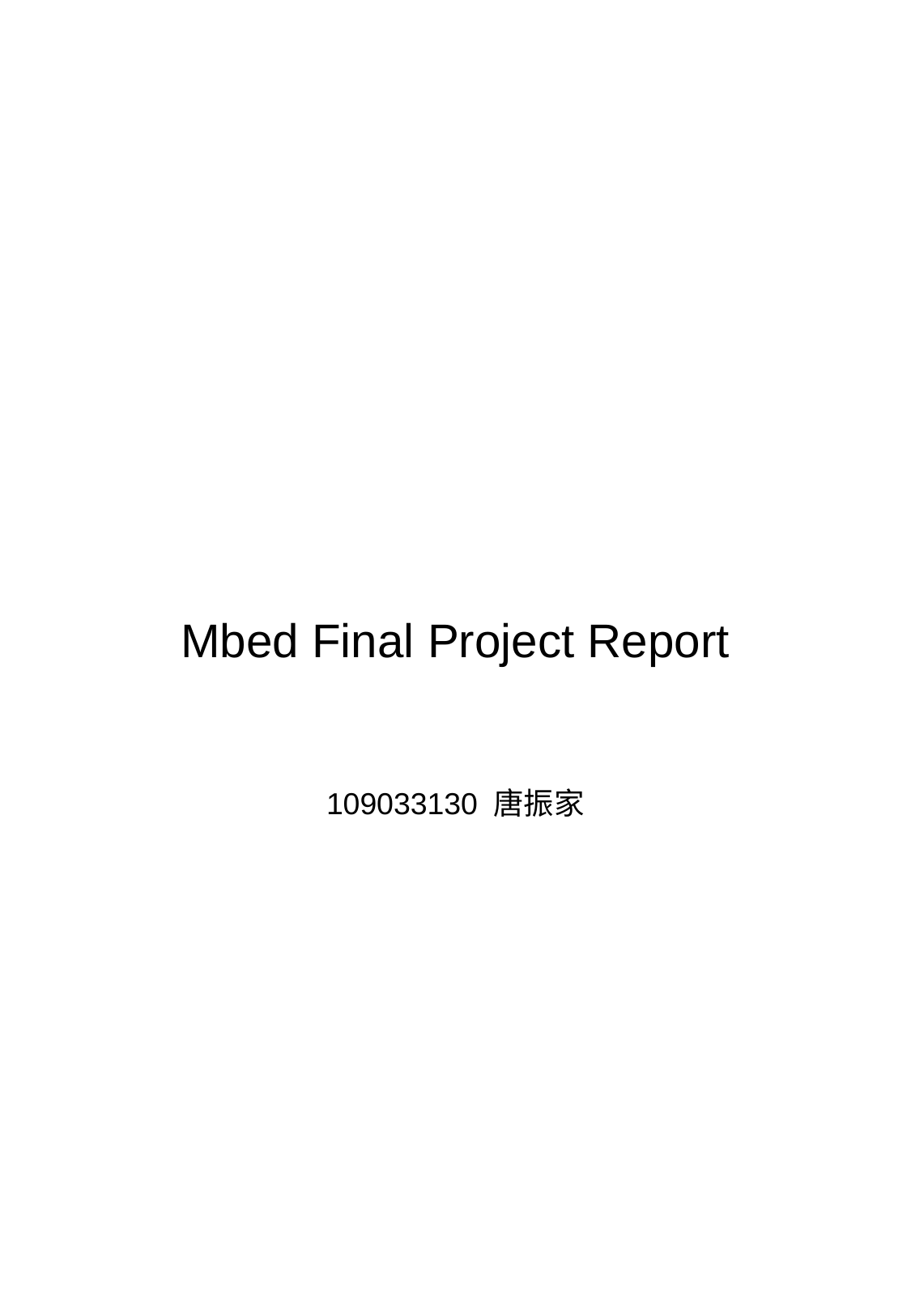

# Mbed Final Project Report
109033130 唐振家